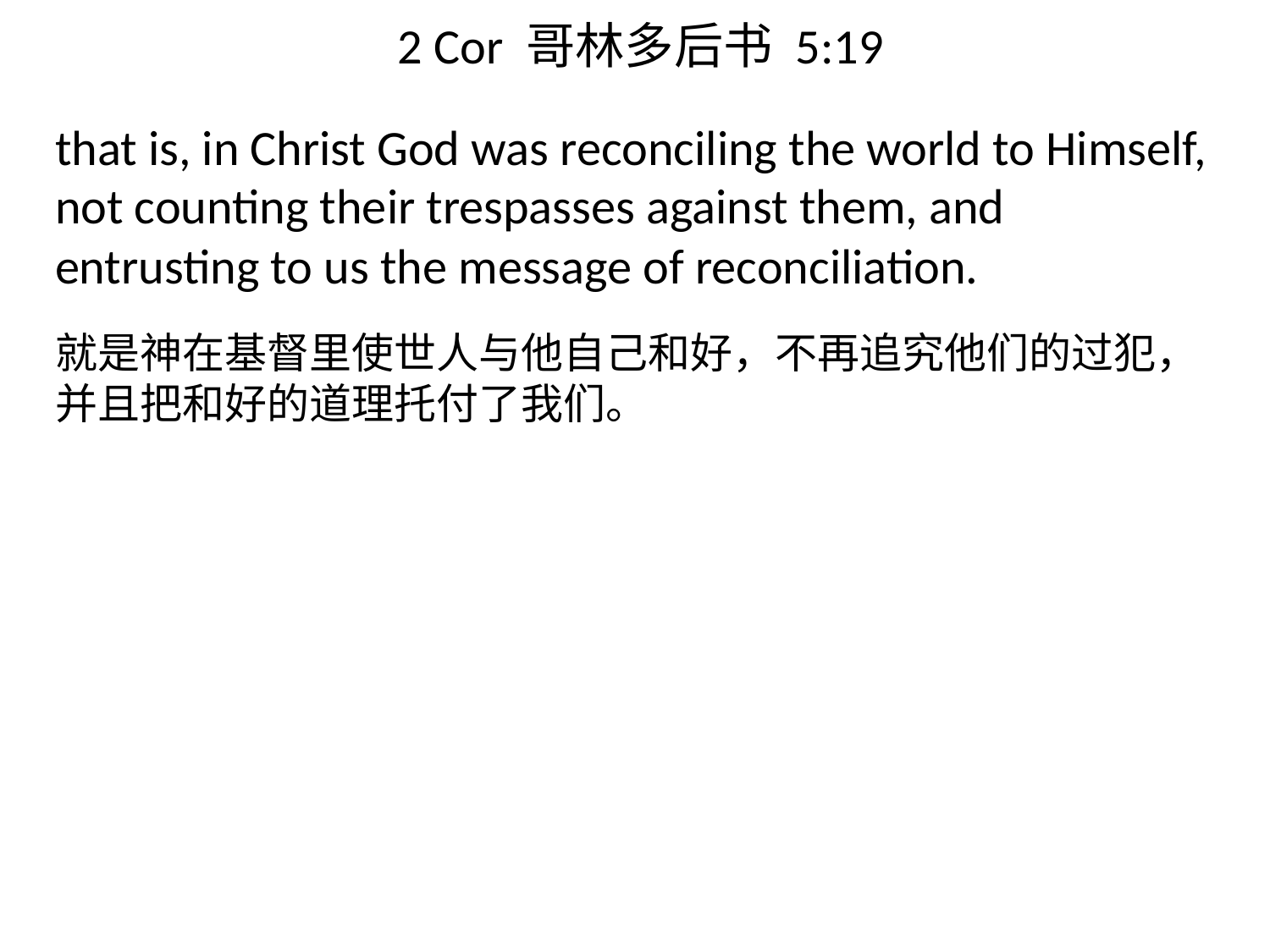

# 2 Cor 哥林多后书 5:19

that is, in Christ God was reconciling the world to Himself, not counting their trespasses against them, and entrusting to us the message of reconciliation.

就是神在基督里使世人与他自己和好，不再追究他们的过犯，并且把和好的道理托付了我们。